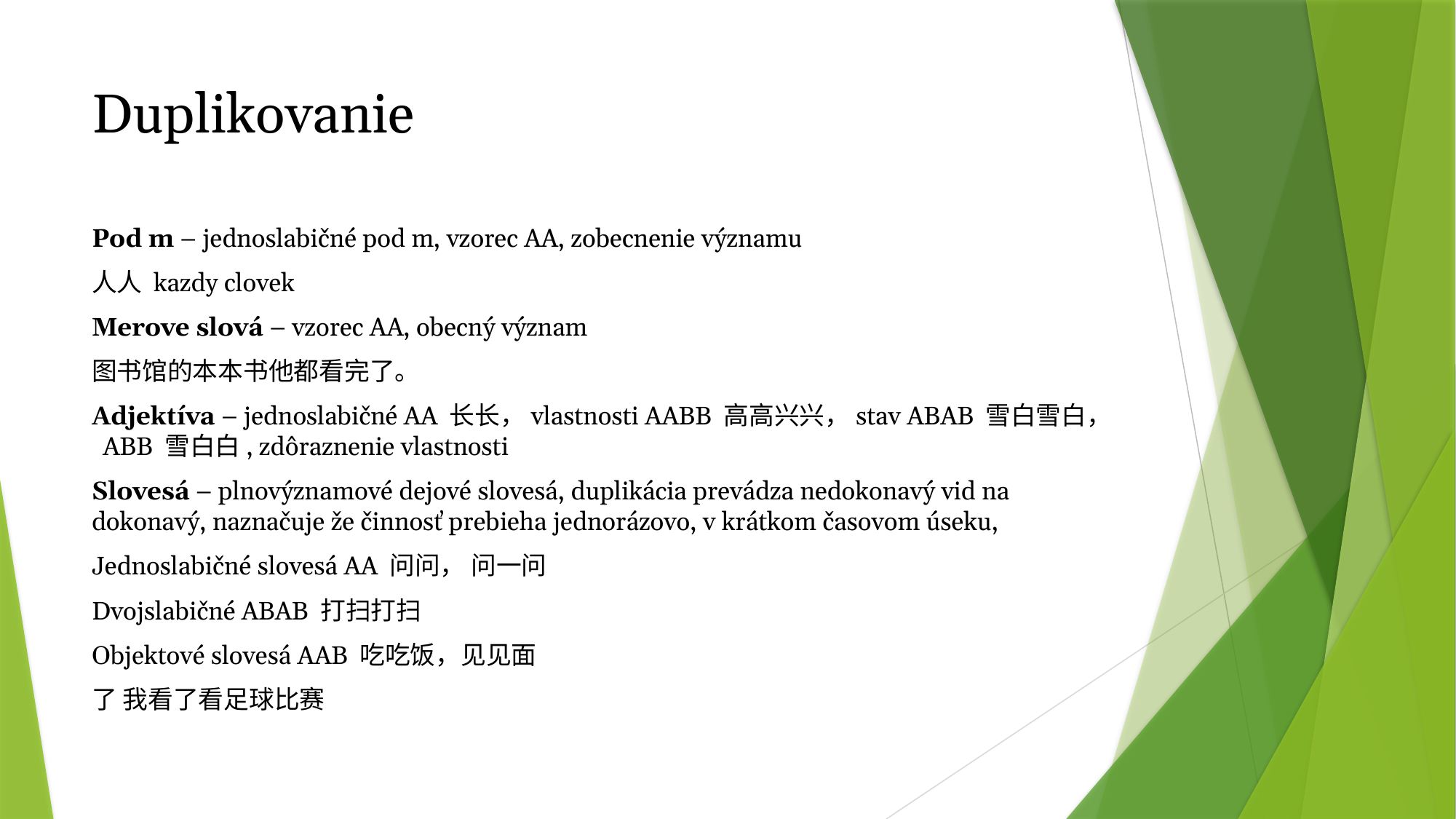

# Duplikovanie

Pod m – jednoslabičné pod m, vzorec AA, zobecnenie významu
人人 kazdy clovek
Merove slová – vzorec AA, obecný význam
图书馆的本本书他都看完了。
Adjektíva – jednoslabičné AA 长长，vlastnosti AABB 高高兴兴，stav ABAB 雪白雪白， ABB 雪白白, zdôraznenie vlastnosti
Slovesá – plnovýznamové dejové slovesá, duplikácia prevádza nedokonavý vid na dokonavý, naznačuje že činnosť prebieha jednorázovo, v krátkom časovom úseku,
Jednoslabičné slovesá AA 问问， 问一问
Dvojslabičné ABAB 打扫打扫
Objektové slovesá AAB 吃吃饭，见见面
了 我看了看足球比赛